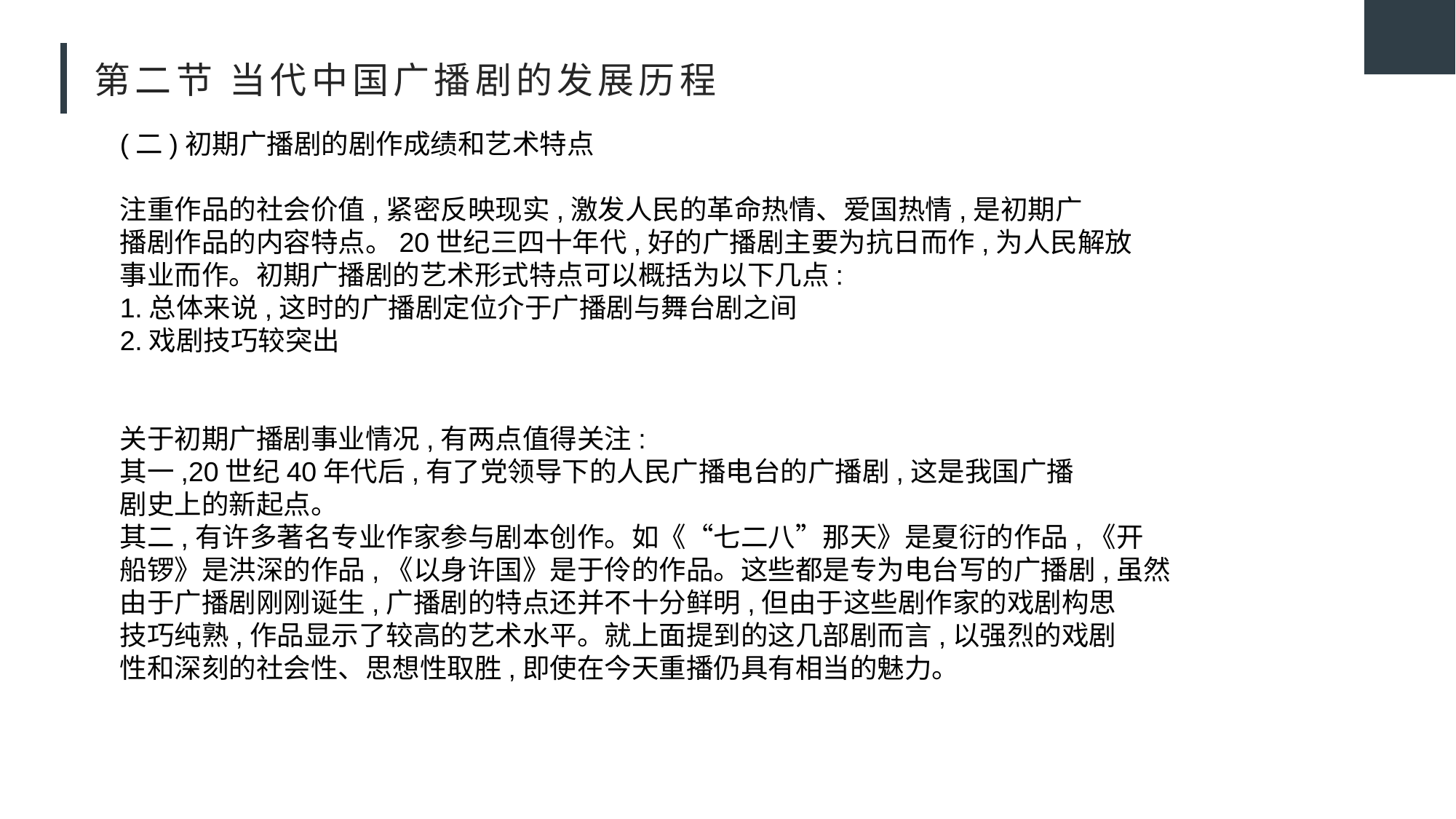

# 第二节 当代中国广播剧的发展历程
(二)初期广播剧的剧作成绩和艺术特点

注重作品的社会价值,紧密反映现实,激发人民的革命热情、爱国热情,是初期广
播剧作品的内容特点。20世纪三四十年代,好的广播剧主要为抗日而作,为人民解放
事业而作。初期广播剧的艺术形式特点可以概括为以下几点:
1.总体来说,这时的广播剧定位介于广播剧与舞台剧之间
2.戏剧技巧较突出

关于初期广播剧事业情况,有两点值得关注:
其一,20世纪40年代后,有了党领导下的人民广播电台的广播剧,这是我国广播
剧史上的新起点。
其二,有许多著名专业作家参与剧本创作。如《“七二八”那天》是夏衍的作品,《开
船锣》是洪深的作品,《以身许国》是于伶的作品。这些都是专为电台写的广播剧,虽然
由于广播剧刚刚诞生,广播剧的特点还并不十分鲜明,但由于这些剧作家的戏剧构思
技巧纯熟,作品显示了较高的艺术水平。就上面提到的这几部剧而言,以强烈的戏剧
性和深刻的社会性、思想性取胜,即使在今天重播仍具有相当的魅力。